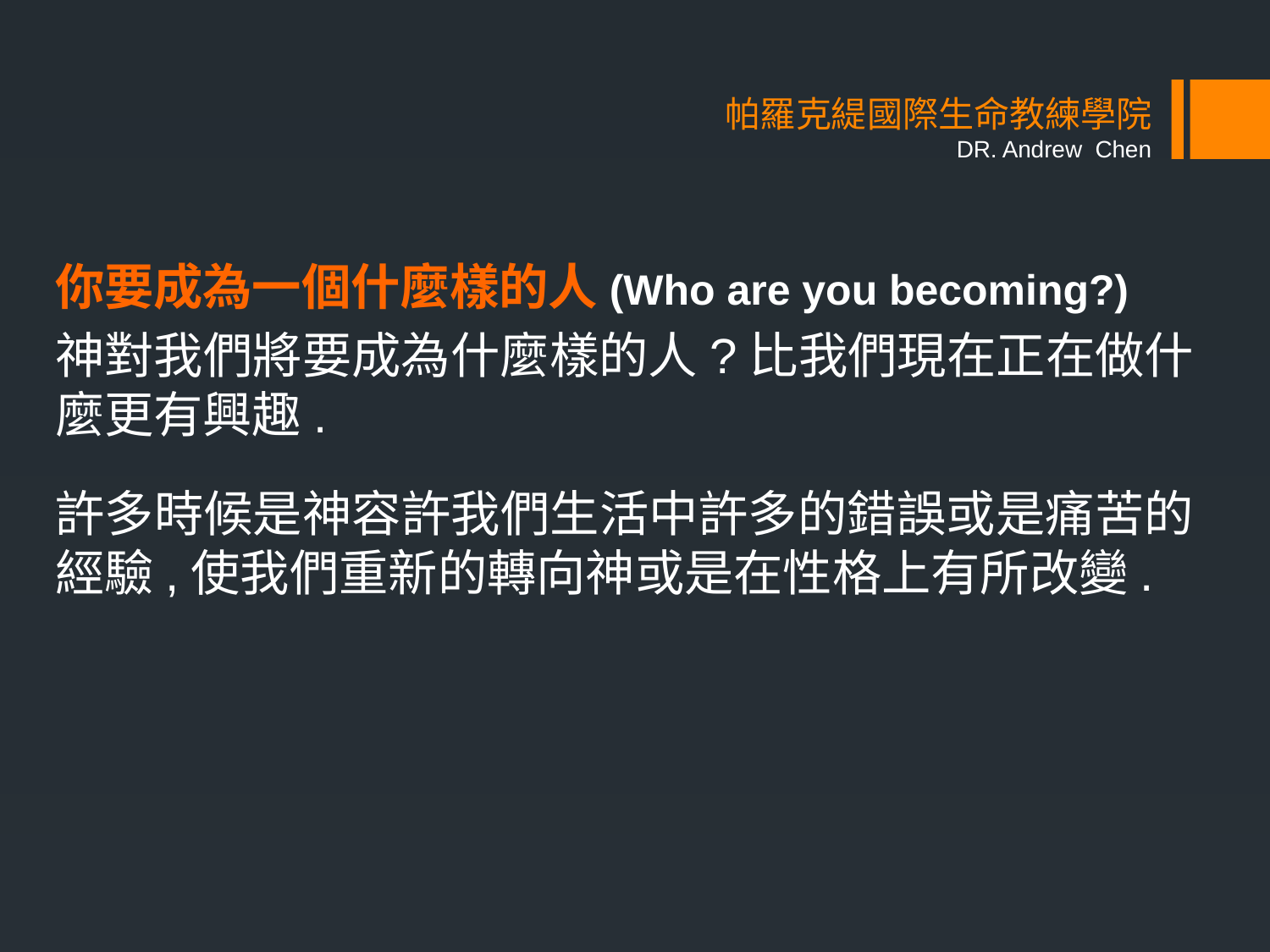

# 帕羅克緹國際生命教練學院 DR. Andrew  Chen

你要成為一個什麼樣的人(Who are you becoming?)
神對我們將要成為什麼樣的人?比我們現在正在做什麼更有興趣.

許多時候是神容許我們生活中許多的錯誤或是痛苦的經驗,使我們重新的轉向神或是在性格上有所改變.